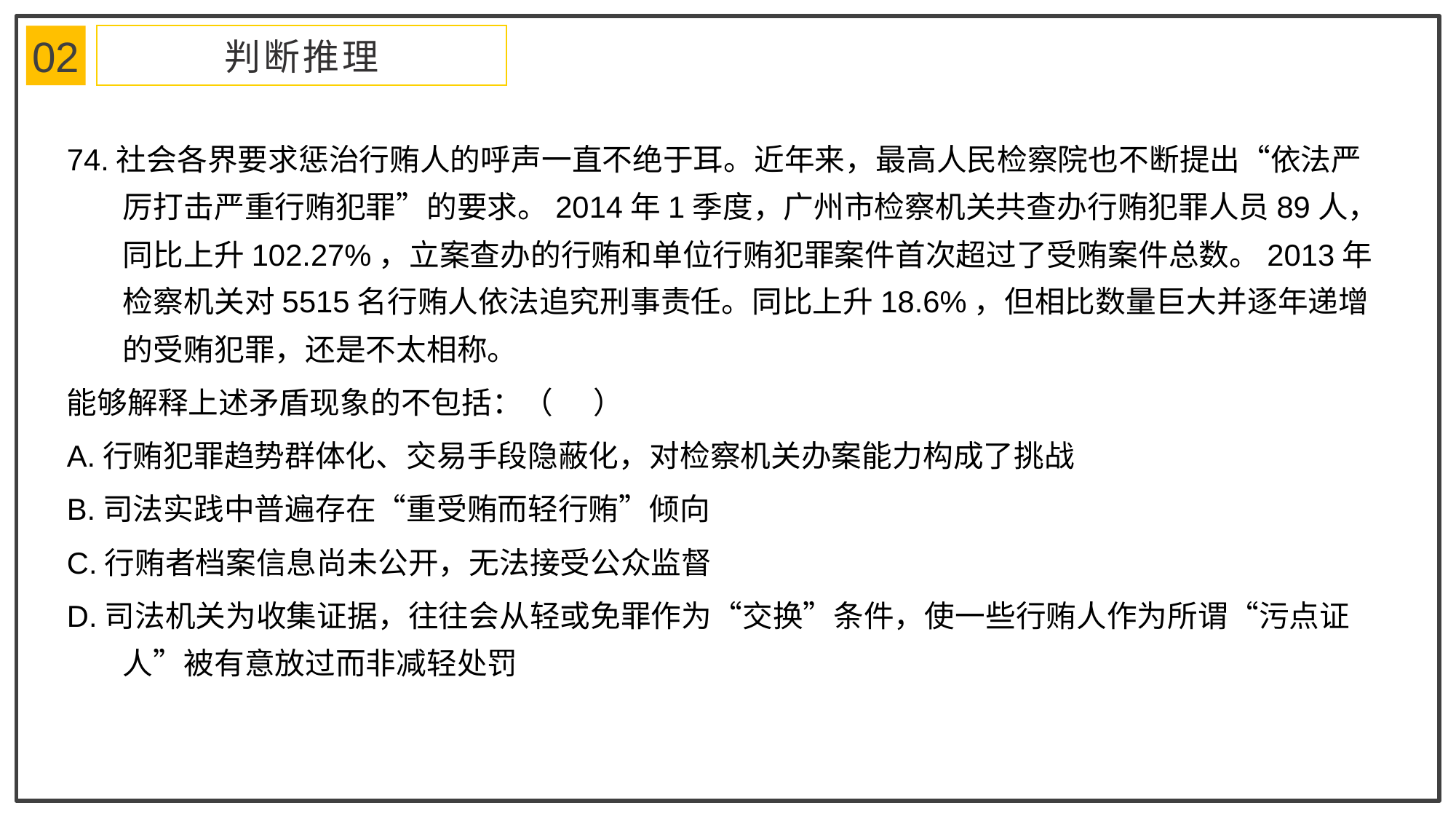

02
判断推理
74.社会各界要求惩治行贿人的呼声一直不绝于耳。近年来，最高人民检察院也不断提出“依法严厉打击严重行贿犯罪”的要求。2014年1季度，广州市检察机关共查办行贿犯罪人员89人，同比上升102.27%，立案查办的行贿和单位行贿犯罪案件首次超过了受贿案件总数。2013年检察机关对5515名行贿人依法追究刑事责任。同比上升18.6%，但相比数量巨大并逐年递增的受贿犯罪，还是不太相称。
能够解释上述矛盾现象的不包括：（      ）
A.行贿犯罪趋势群体化、交易手段隐蔽化，对检察机关办案能力构成了挑战
B.司法实践中普遍存在“重受贿而轻行贿”倾向
C.行贿者档案信息尚未公开，无法接受公众监督
D.司法机关为收集证据，往往会从轻或免罪作为“交换”条件，使一些行贿人作为所谓“污点证人”被有意放过而非减轻处罚